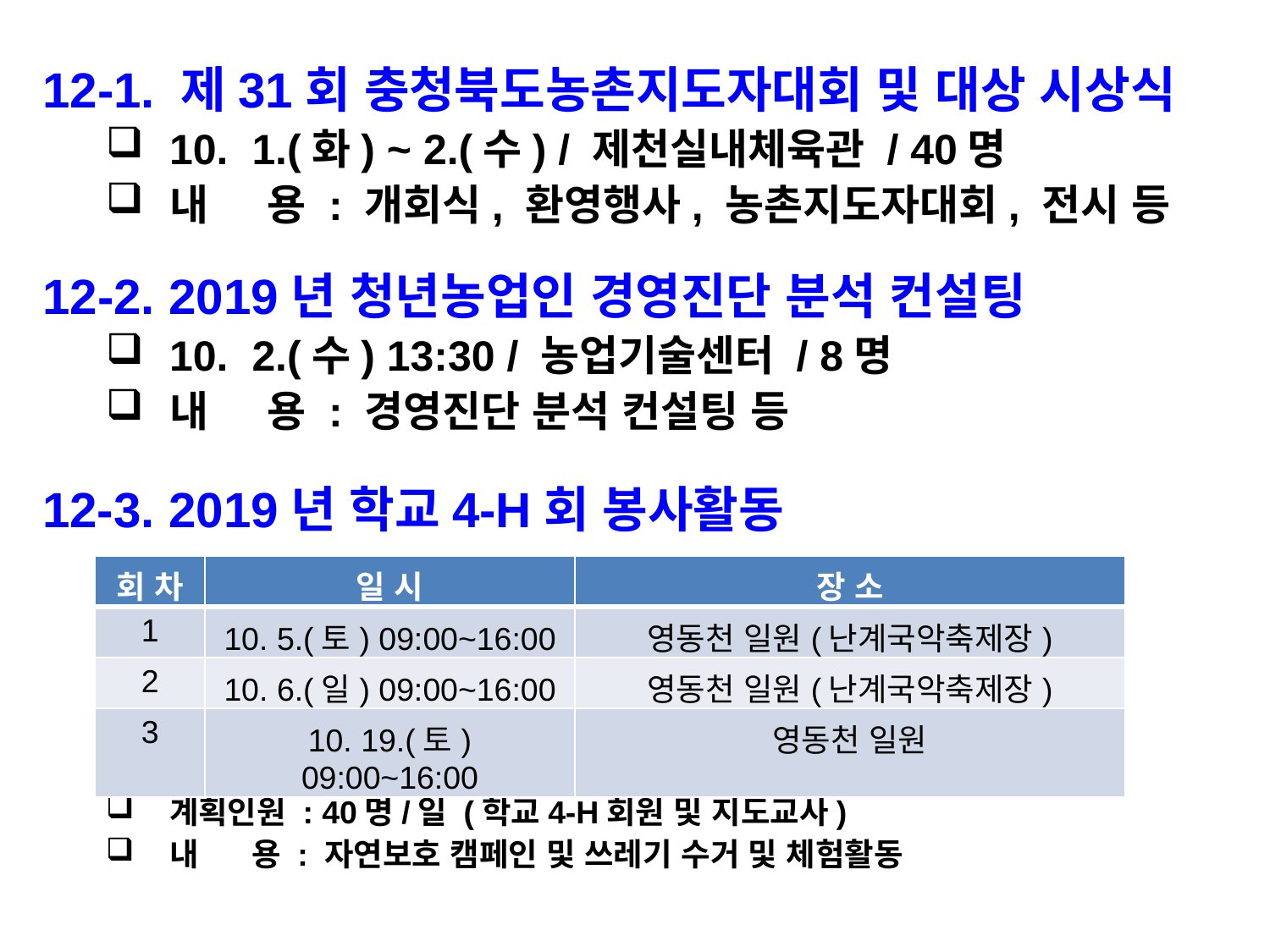

12-1. 제31회 충청북도농촌지도자대회 및 대상 시상식
10.  1.(화) ~ 2.(수) / 제천실내체육관 / 40명
내     용 : 개회식, 환영행사, 농촌지도자대회, 전시 등

12-2. 2019년 청년농업인 경영진단 분석 컨설팅
10.  2.(수) 13:30 / 농업기술센터 / 8명
내     용 : 경영진단 분석 컨설팅 등
12-3. 2019년 학교4-H회 봉사활동

계획인원 : 40명/일 (학교4-H회원 및 지도교사)
내      용 : 자연보호 캠페인 및 쓰레기 수거 및 체험활동
| 회 차 | 일 시 | 장 소 |
| --- | --- | --- |
| 1 | 10. 5.(토) 09:00~16:00 | 영동천 일원(난계국악축제장) |
| 2 | 10. 6.(일) 09:00~16:00 | 영동천 일원(난계국악축제장) |
| 3 | 10. 19.(토) 09:00~16:00 | 영동천 일원 |